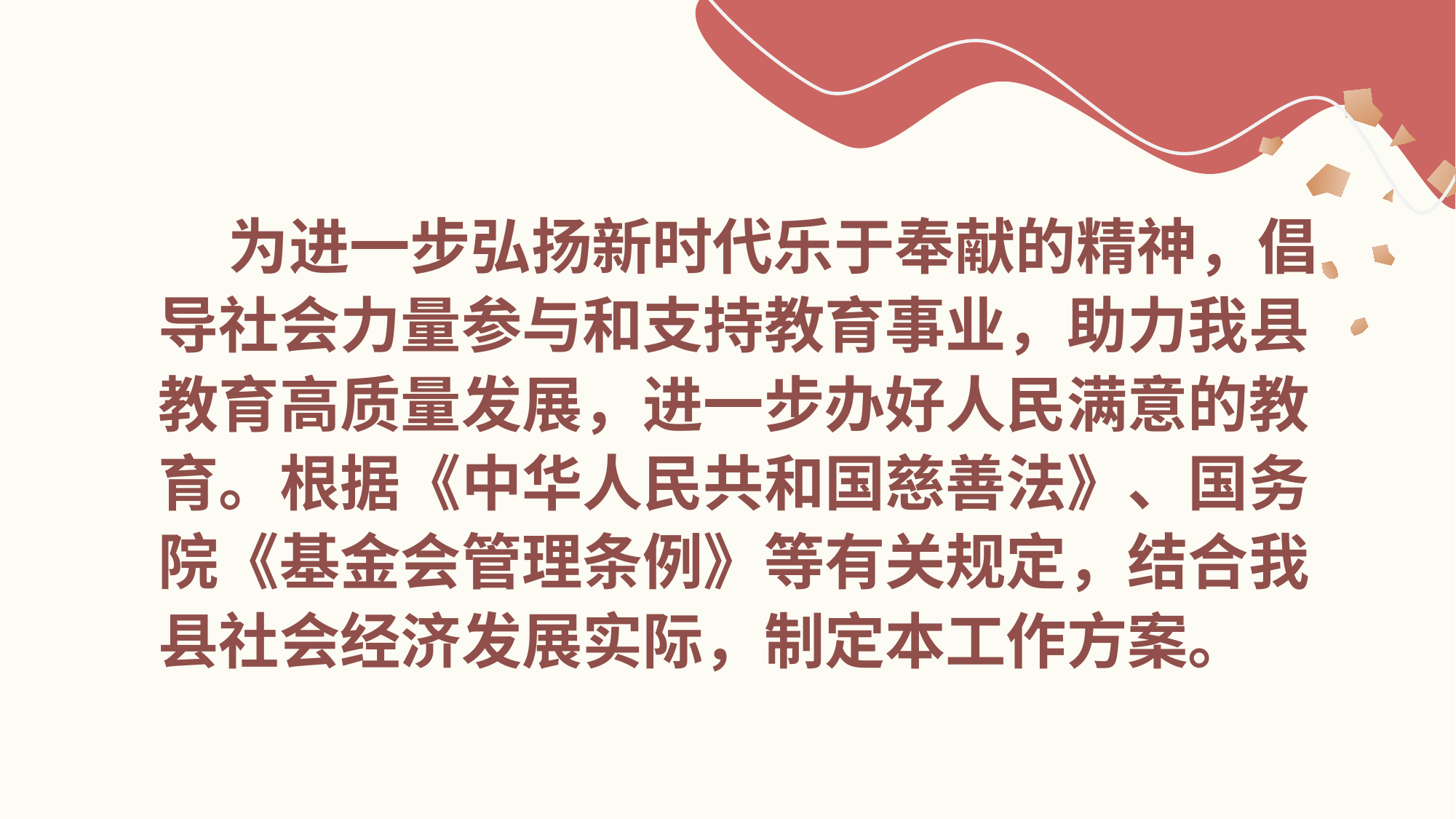

为进一步弘扬新时代乐于奉献的精神，倡导社会力量参与和支持教育事业，助力我县教育高质量发展，进一步办好人民满意的教育。根据《中华人民共和国慈善法》、国务院《基金会管理条例》等有关规定，结合我县社会经济发展实际，制定本工作方案。